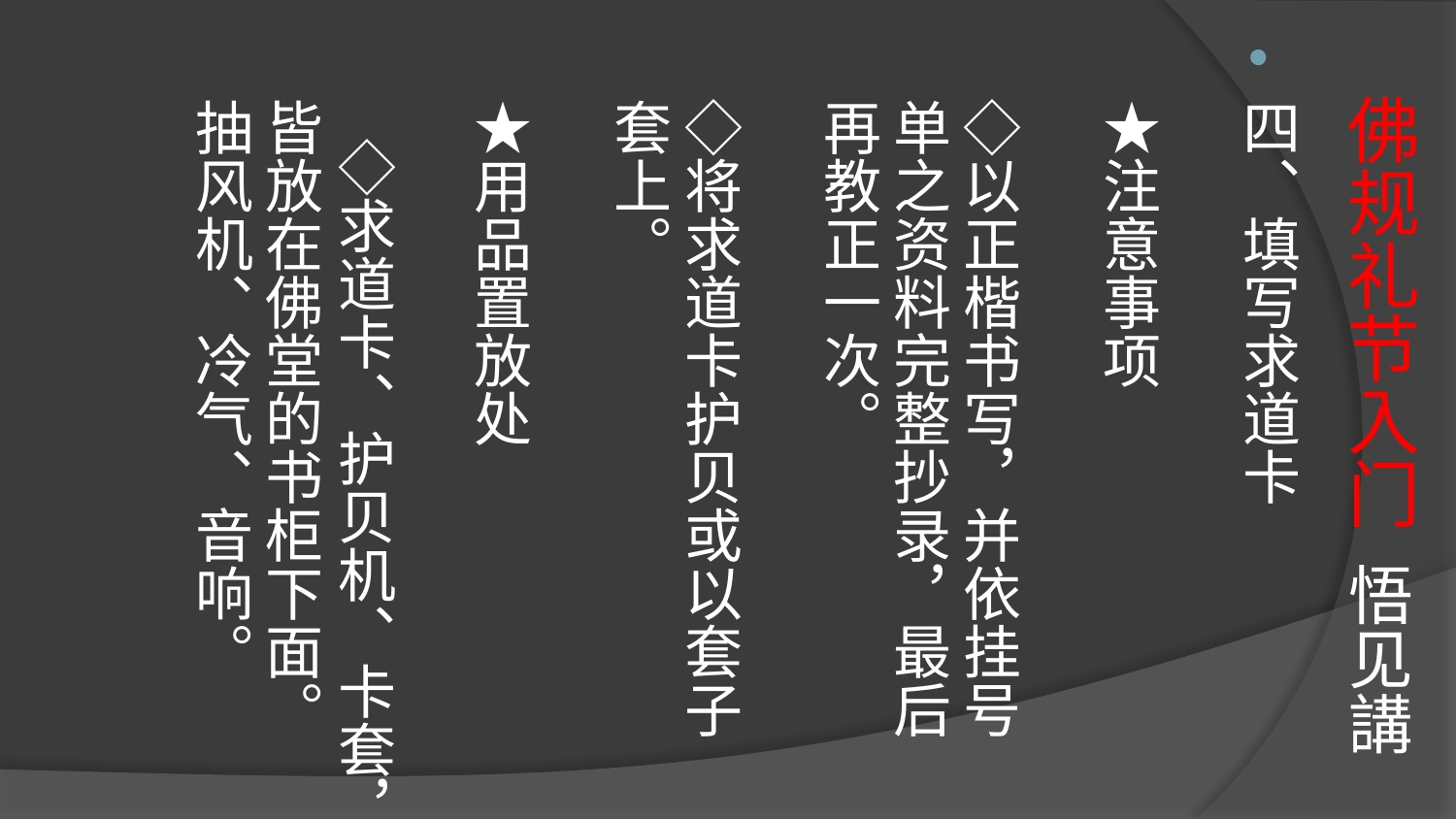

# 佛规礼节入门  悟见講
四、填写求道卡
★注意事项
◇以正楷书写，并依挂号单之资料完整抄录，最后再教正一次。
◇将求道卡护贝或以套子套上。
★用品置放处
   ◇求道卡、护贝机、卡套，皆放在佛堂的书柜下面。
抽风机、冷气、音响。